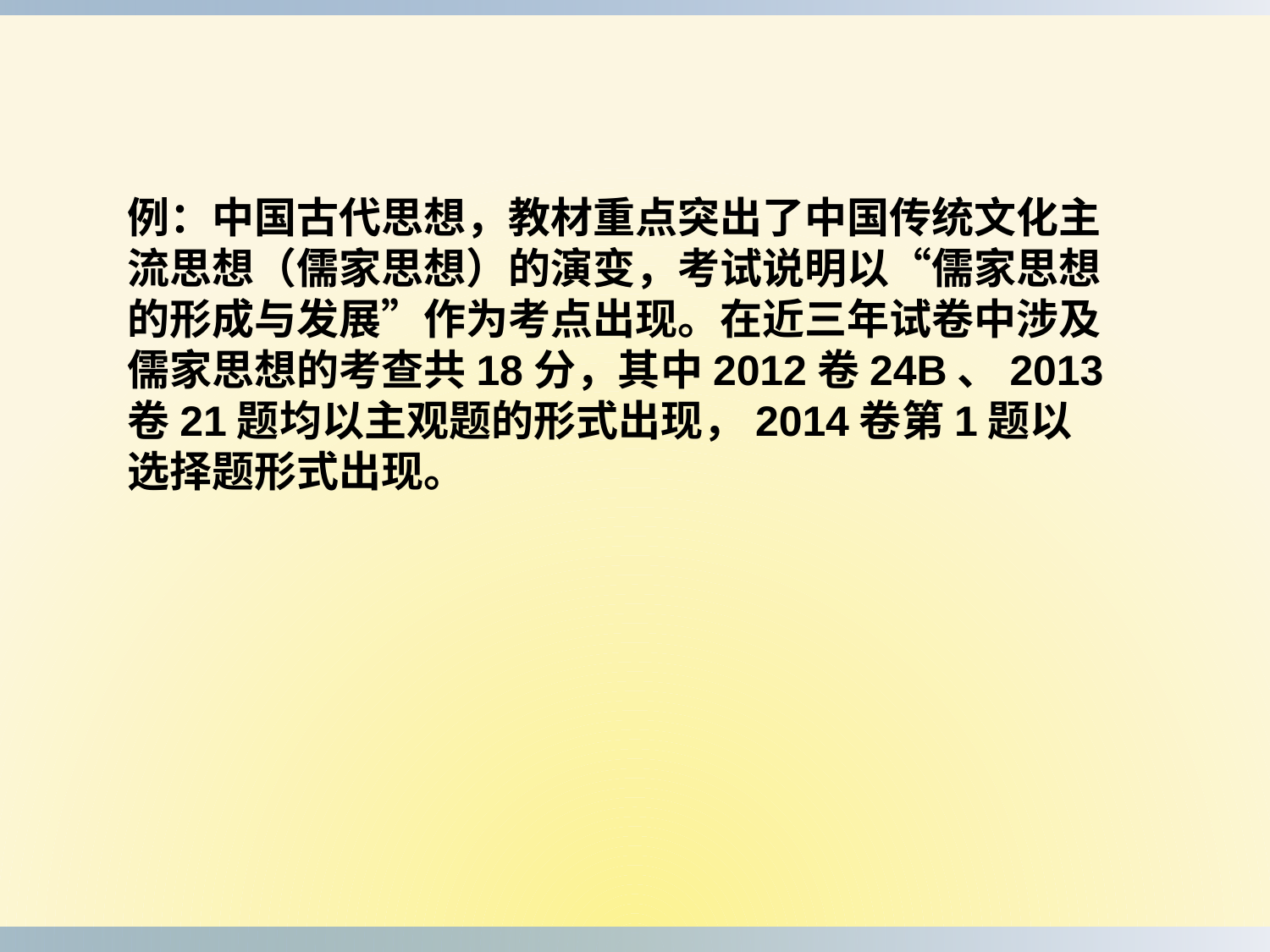

例：中国古代思想，教材重点突出了中国传统文化主流思想（儒家思想）的演变，考试说明以“儒家思想的形成与发展”作为考点出现。在近三年试卷中涉及儒家思想的考查共18分，其中2012卷24B、2013卷21题均以主观题的形式出现，2014卷第1题以选择题形式出现。